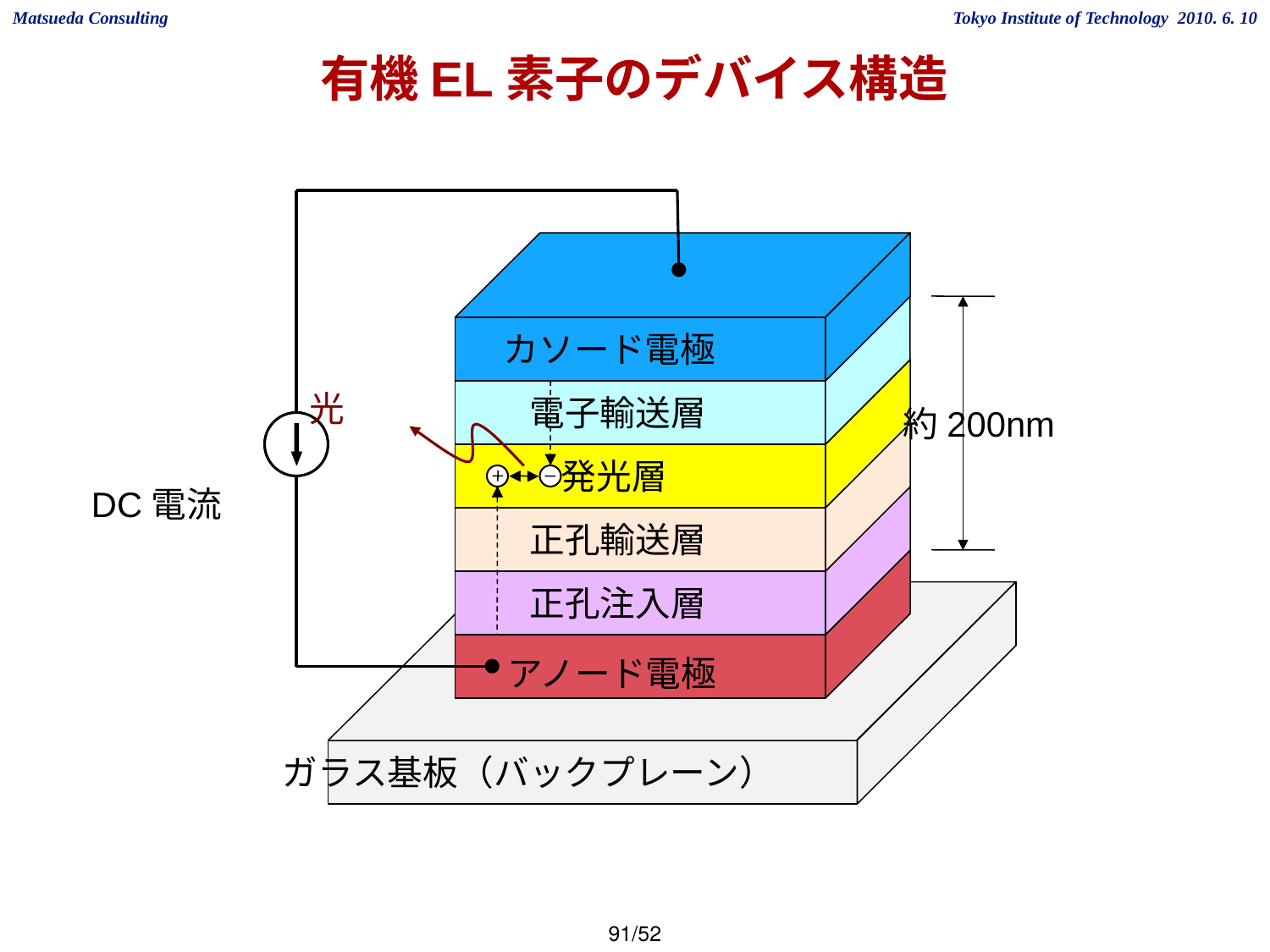

有機EL素子のデバイス構造

カソード電極

光
電子輸送層
約200nm

発光層

DC電流

正孔輸送層

正孔注入層

アノード電極

ガラス基板（バックプレーン）